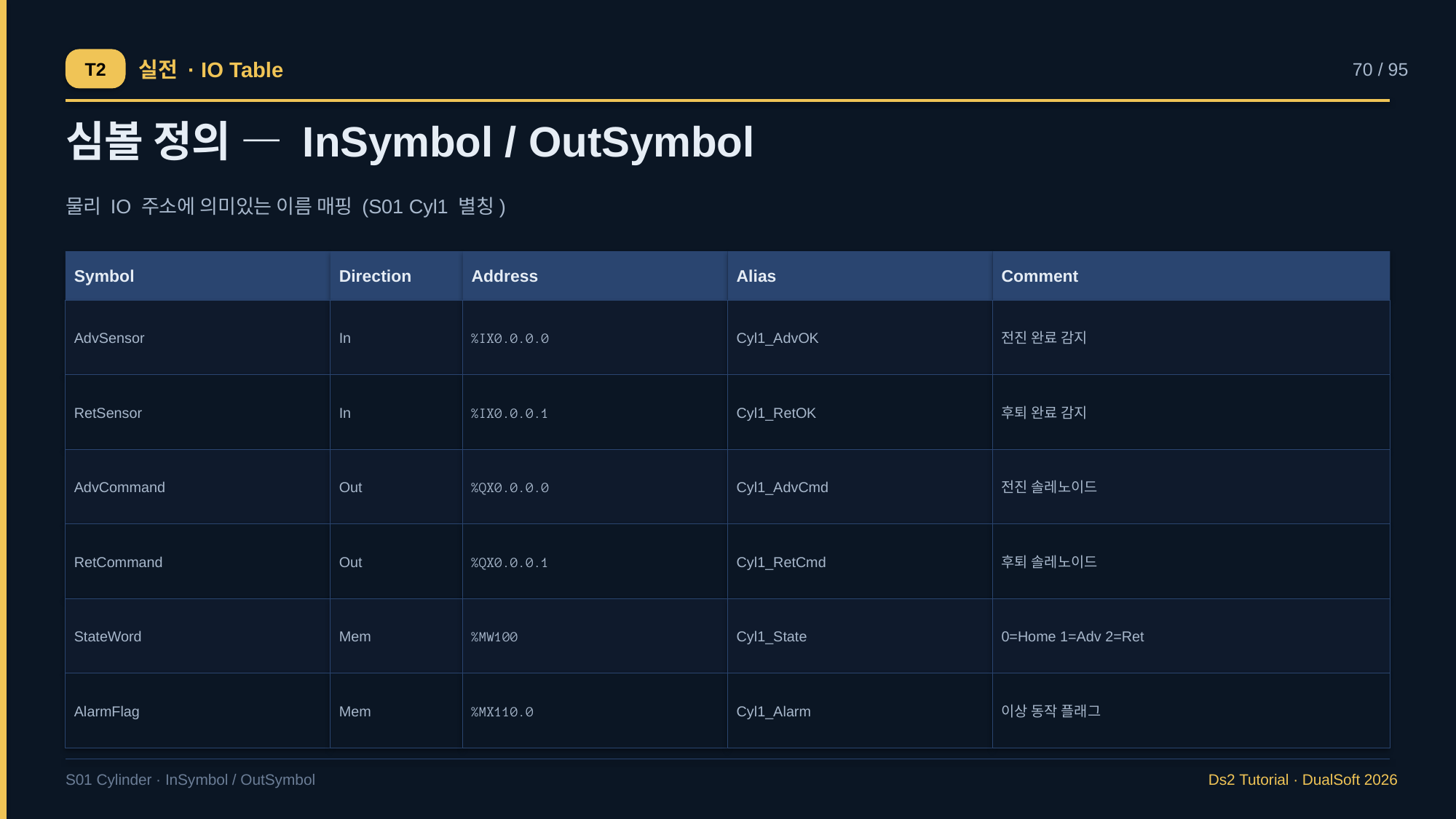

T2
실전 · IO Table
70 / 95
심볼 정의 — InSymbol / OutSymbol
물리 IO 주소에 의미있는 이름 매핑 (S01 Cyl1 별칭)

Symbol

Direction

Address

Alias

Comment

AdvSensor

In

%IX0.0.0.0

Cyl1_AdvOK

전진 완료 감지

RetSensor

In

%IX0.0.0.1

Cyl1_RetOK

후퇴 완료 감지

AdvCommand

Out

%QX0.0.0.0

Cyl1_AdvCmd

전진 솔레노이드

RetCommand

Out

%QX0.0.0.1

Cyl1_RetCmd

후퇴 솔레노이드

StateWord

Mem

%MW100

Cyl1_State

0=Home 1=Adv 2=Ret

AlarmFlag

Mem

%MX110.0

Cyl1_Alarm

이상 동작 플래그
S01 Cylinder · InSymbol / OutSymbol
Ds2 Tutorial · DualSoft 2026